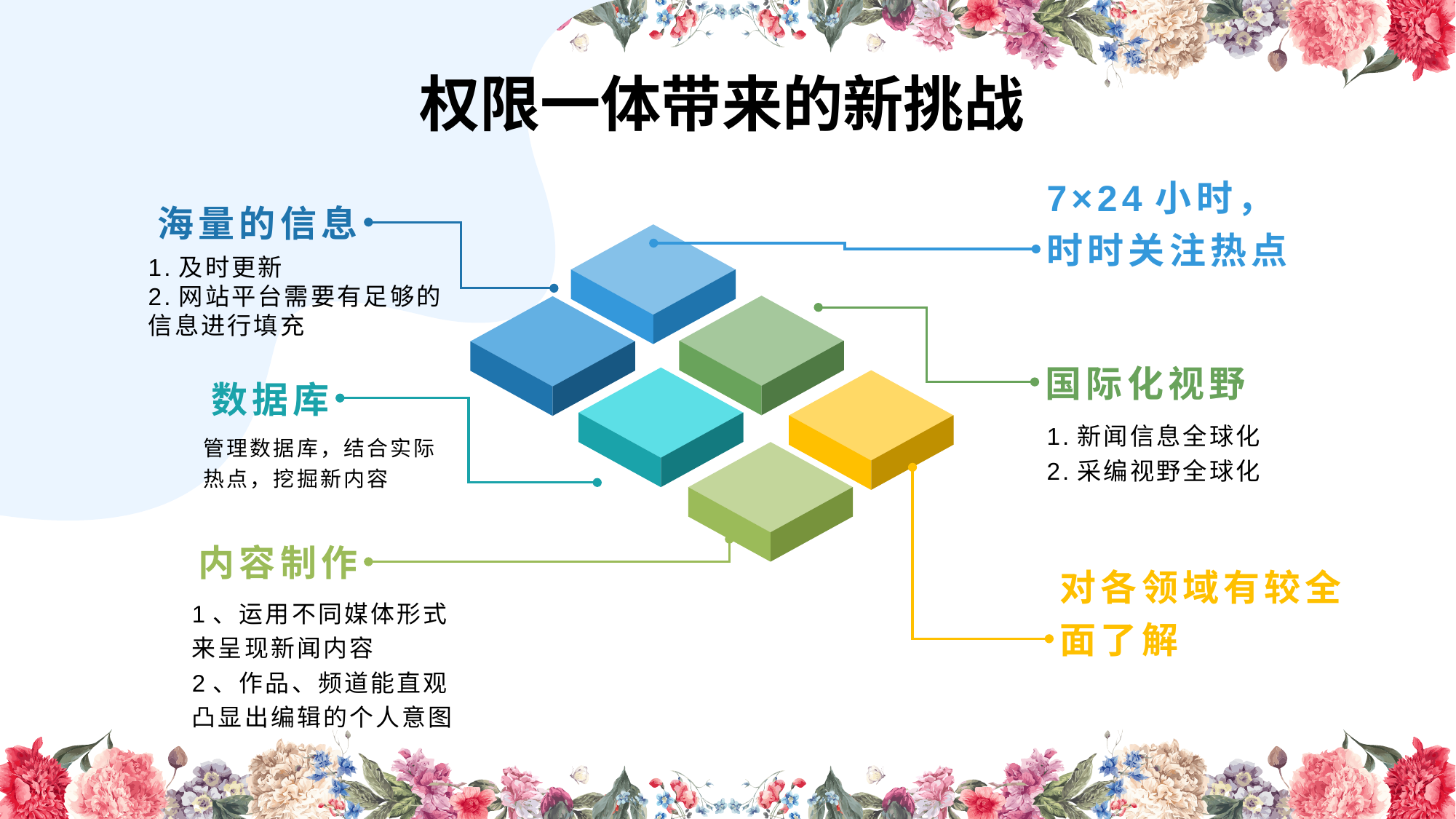

权限一体带来的新挑战

海量的信息

7×24小时，
时时关注热点
1.及时更新
2.网站平台需要有足够的信息进行填充

国际化视野
数据库

1.新闻信息全球化
2.采编视野全球化
管理数据库，结合实际热点，挖掘新内容

内容制作
1、运用不同媒体形式来呈现新闻内容
2、作品、频道能直观凸显出编辑的个人意图
对各领域有较全面了解